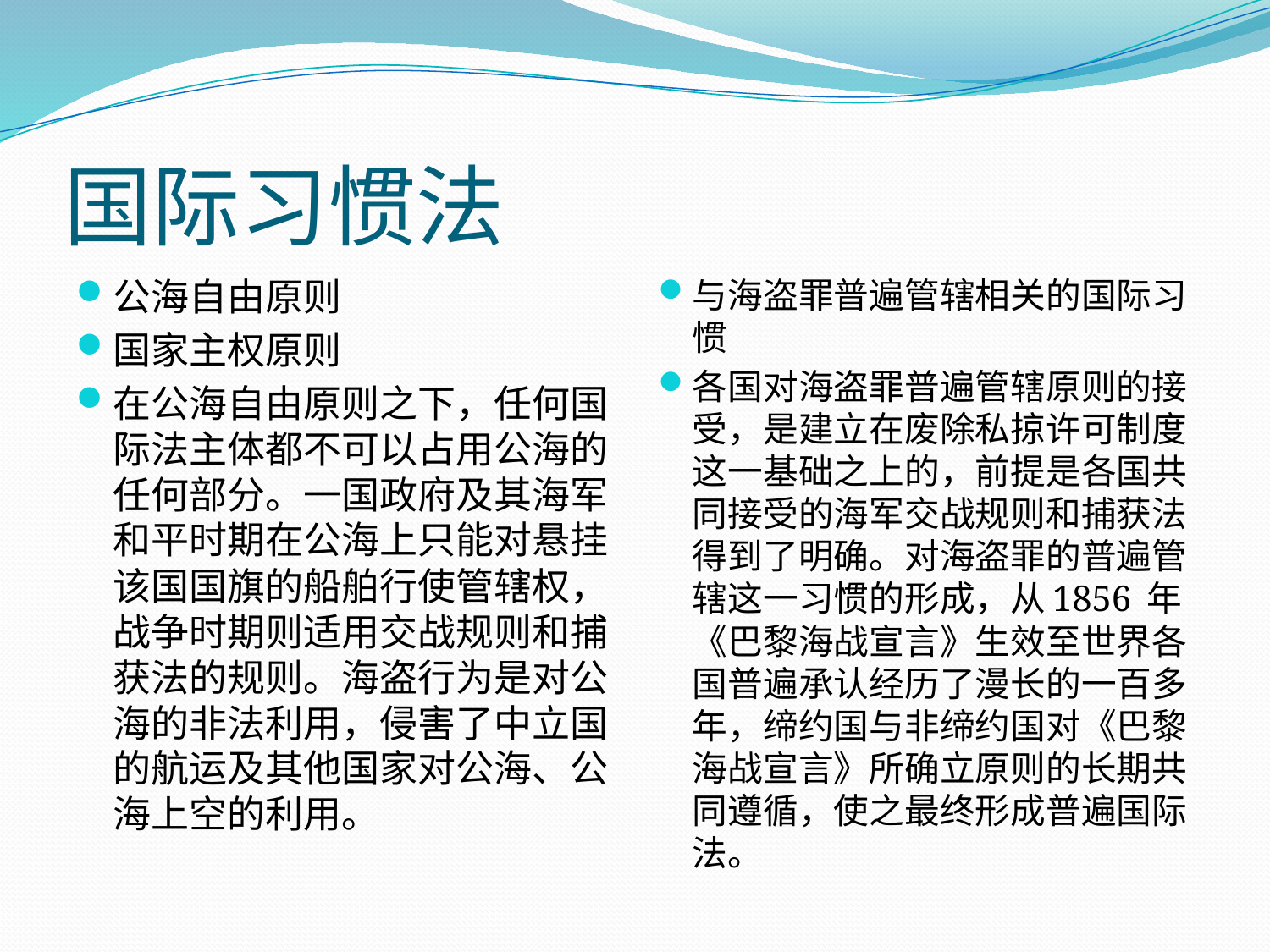

# 国际习惯法
公海自由原则
国家主权原则
在公海自由原则之下，任何国际法主体都不可以占用公海的任何部分。一国政府及其海军和平时期在公海上只能对悬挂该国国旗的船舶行使管辖权，战争时期则适用交战规则和捕获法的规则。海盗行为是对公海的非法利用，侵害了中立国的航运及其他国家对公海、公海上空的利用。
与海盗罪普遍管辖相关的国际习惯
各国对海盗罪普遍管辖原则的接受，是建立在废除私掠许可制度这一基础之上的，前提是各国共同接受的海军交战规则和捕获法得到了明确。对海盗罪的普遍管辖这一习惯的形成，从1856 年《巴黎海战宣言》生效至世界各国普遍承认经历了漫长的一百多年，缔约国与非缔约国对《巴黎海战宣言》所确立原则的长期共同遵循，使之最终形成普遍国际法。